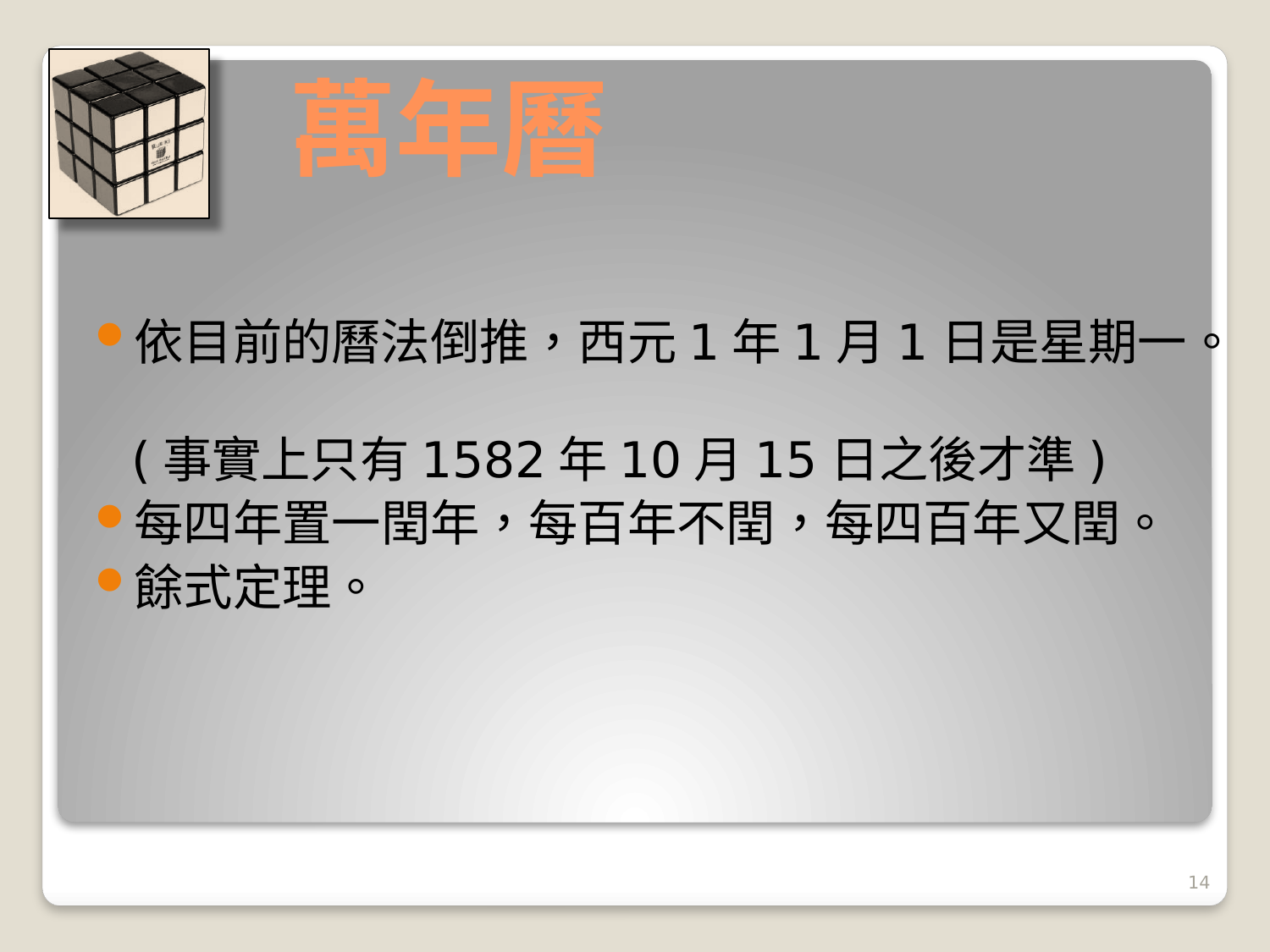

# 萬年曆
依目前的曆法倒推，西元1年1月1日是星期一。
(事實上只有1582年10月15日之後才準)
每四年置一閏年，每百年不閏，每四百年又閏。
餘式定理。

14